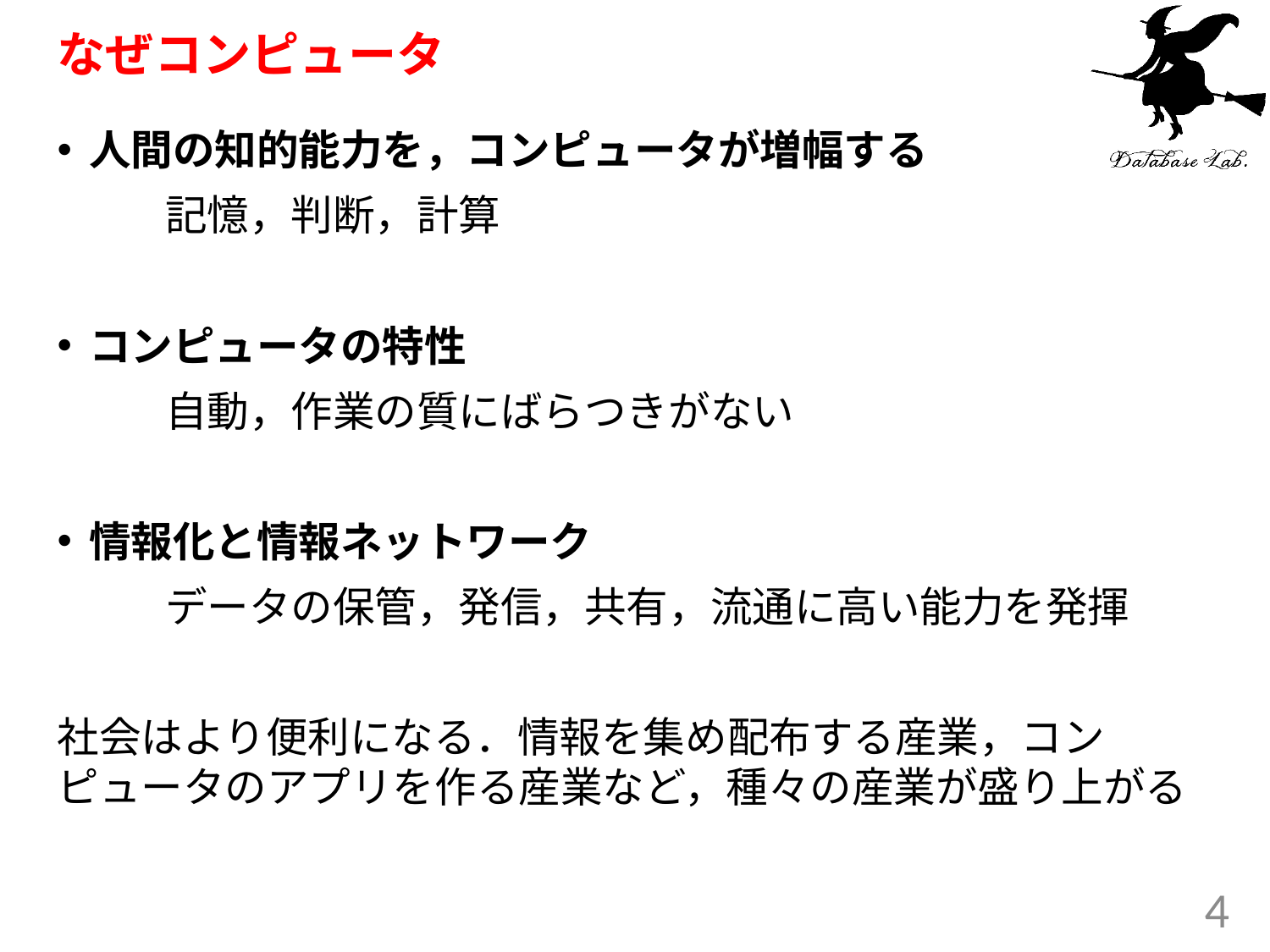

# なぜコンピュータ
人間の知的能力を，コンピュータが増幅する
	記憶，判断，計算

コンピュータの特性
	自動，作業の質にばらつきがない

情報化と情報ネットワーク
	データの保管，発信，共有，流通に高い能力を発揮

社会はより便利になる．情報を集め配布する産業，コンピュータのアプリを作る産業など，種々の産業が盛り上がる

4